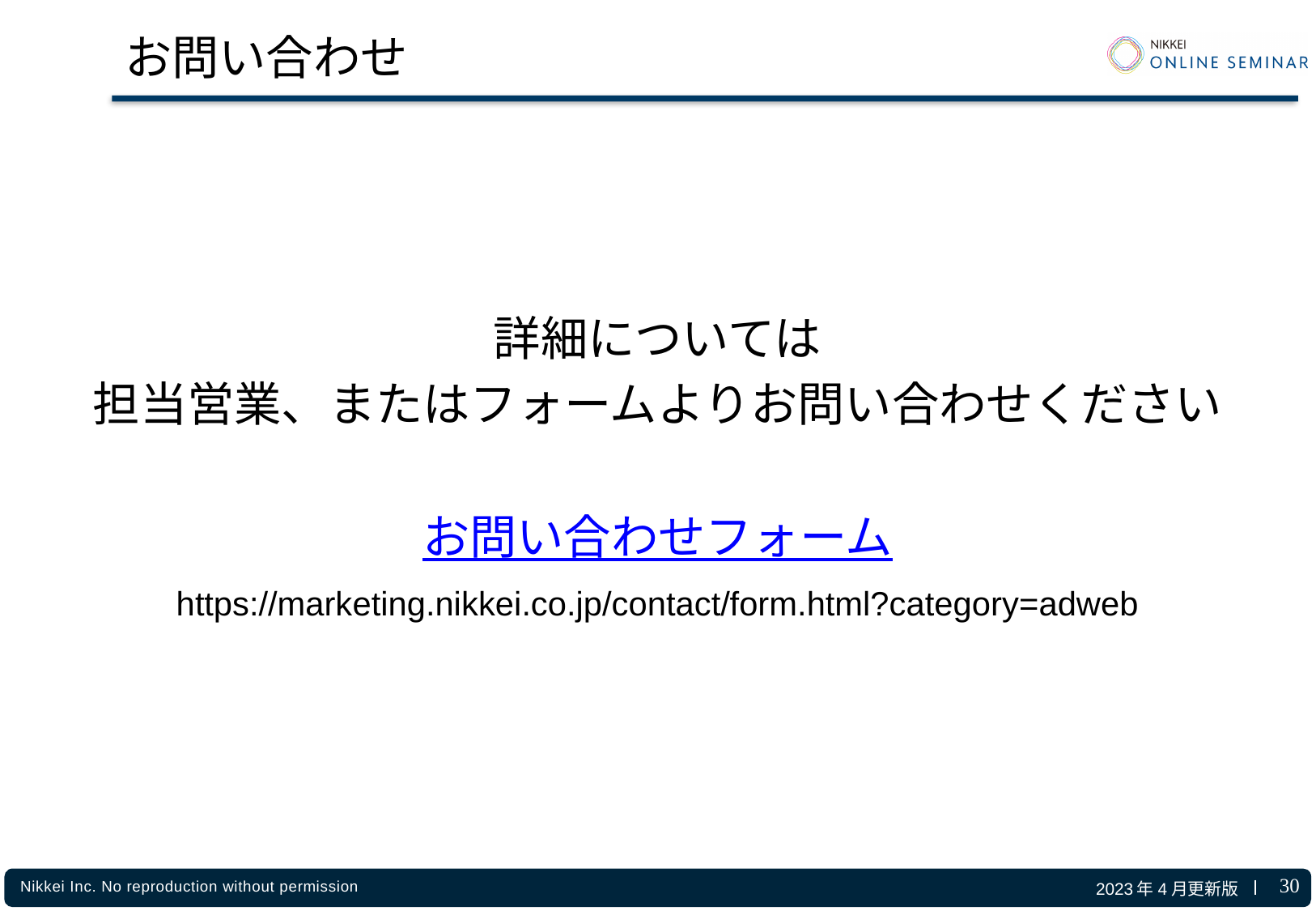

# お問い合わせ
詳細については
担当営業、またはフォームよりお問い合わせください

お問い合わせフォーム
https://marketing.nikkei.co.jp/contact/form.html?category=adweb
30